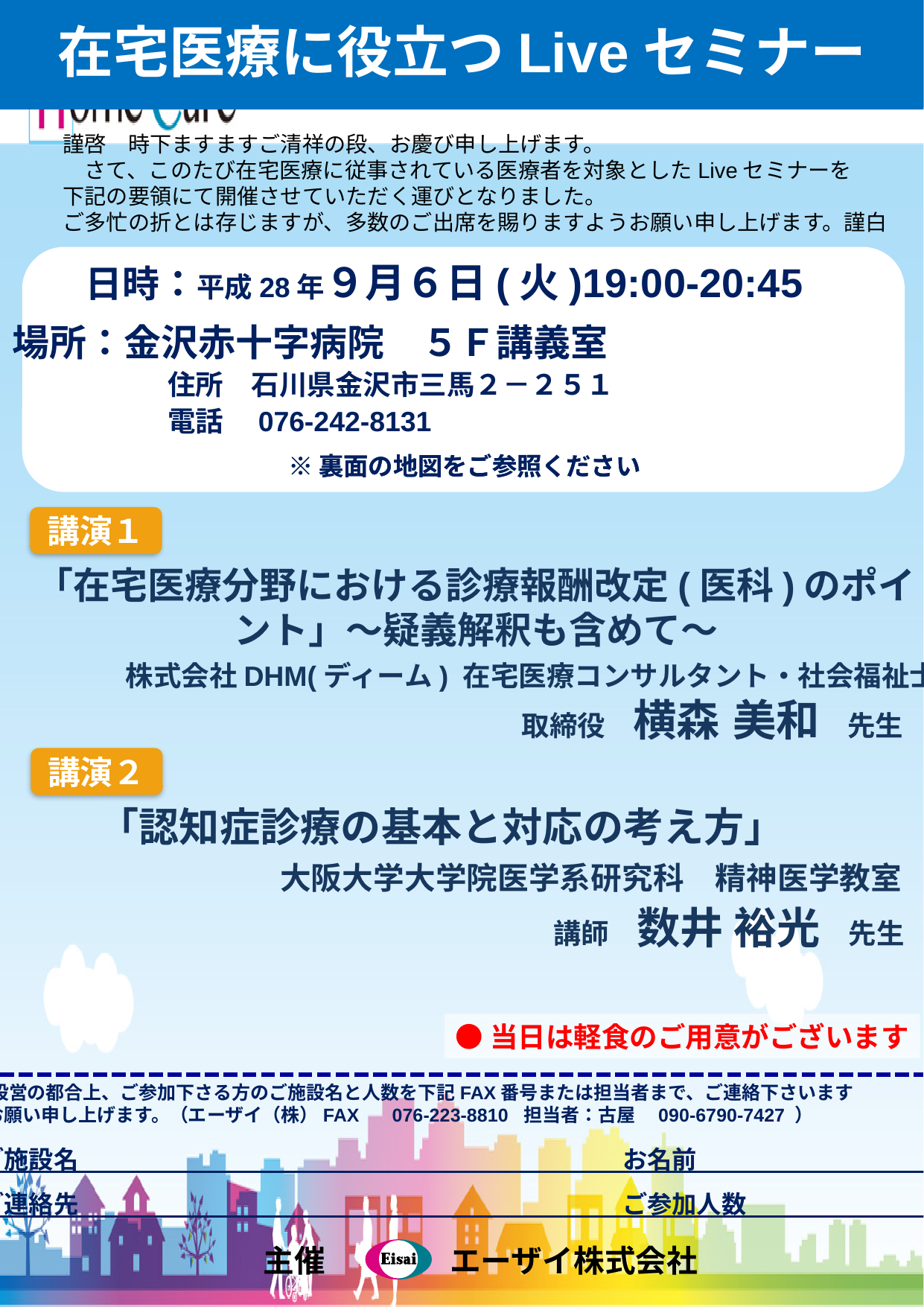

在宅医療に役立つLiveセミナー

　謹啓　時下ますますご清祥の段、お慶び申し上げます。
　　さて、このたび在宅医療に従事されている医療者を対象としたLiveセミナーを
　下記の要領にて開催させていただく運びとなりました。
　ご多忙の折とは存じますが、多数のご出席を賜りますようお願い申し上げます。謹白

日時：平成28年９月６日(火)19:00-20:45
場所：金沢赤十字病院　５Ｆ講義室
　　　　　住所　石川県金沢市三馬２－２５１
　　　　　電話　076-242-8131
※裏面の地図をご参照ください
※裏面の地図をご参照ください
講演１
「在宅医療分野における診療報酬改定(医科)のポイント」～疑義解釈も含めて～
株式会社DHM(ディーム) 在宅医療コンサルタント・社会福祉士
取締役　横森 美和　先生
講演２
「認知症診療の基本と対応の考え方」
大阪大学大学院医学系研究科　精神医学教室
講師　数井 裕光　先生
●当日は軽食のご用意がございます
●会場設営の都合上、ご参加下さる方のご施設名と人数を下記FAX番号または担当者まで、ご連絡下さいます
　ようお願い申し上げます。（エーザイ（株）FAX 　076-223-8810  担当者：古屋　090-6790-7427 ）

　　ご施設名　　　　　　　　　　　　　　　　　　　　　　お名前
　　ご連絡先　　　　　　　　　　　　　　　　　　　　　　ご参加人数　 　　　　　　　　名
主催　　　　エーザイ株式会社